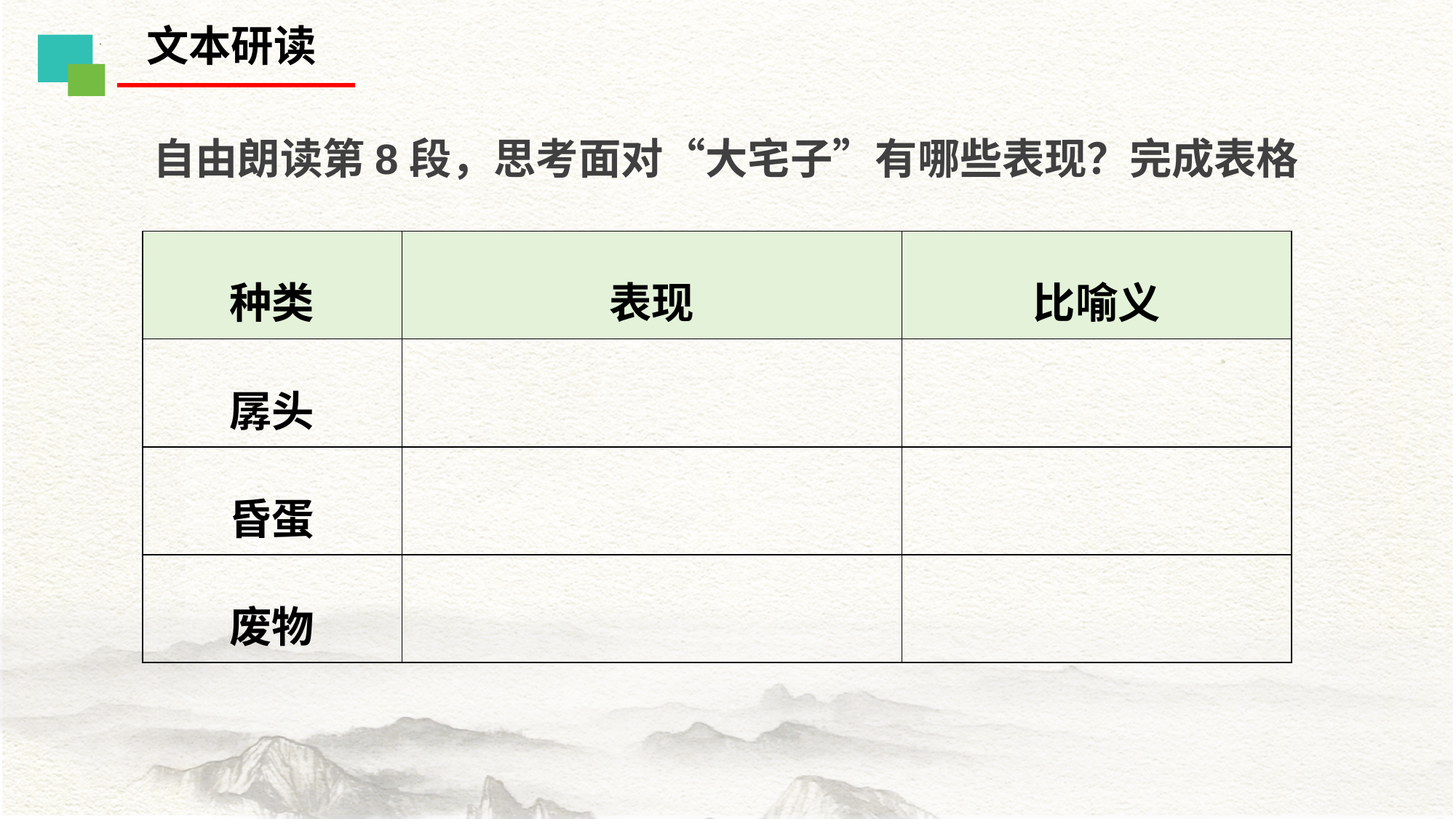

文本研读

自由朗读第8段，思考面对“大宅子”有哪些表现？完成表格
| 种类 | 表现 | 比喻义 |
| --- | --- | --- |
| 孱头 |  |  |
| 昏蛋 |  |  |
| 废物 |  |  |